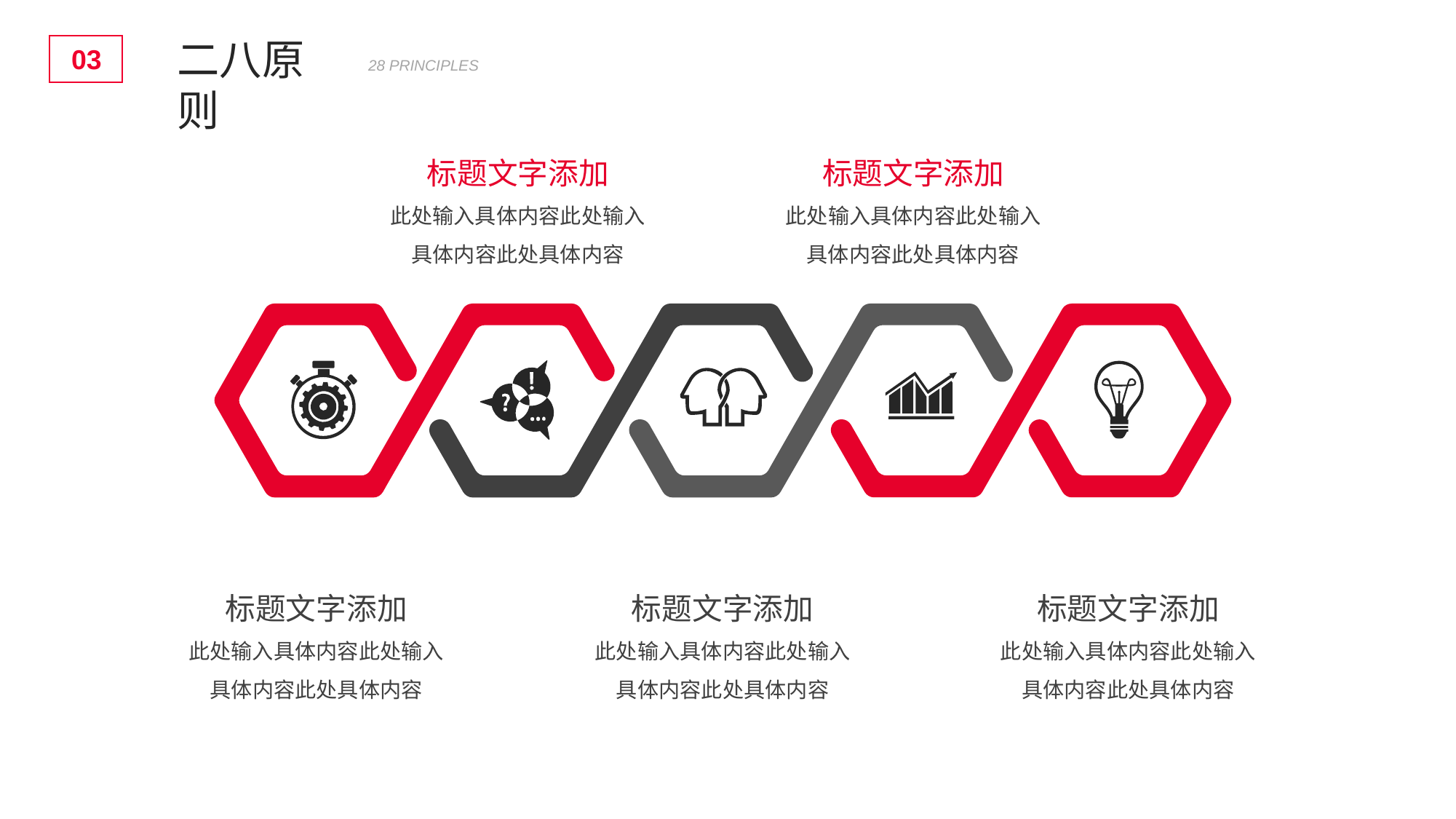

BY YUSHEN
二八原则

03
28 PRINCIPLES
标题文字添加
此处输入具体内容此处输入具体内容此处具体内容
标题文字添加
此处输入具体内容此处输入具体内容此处具体内容

标题文字添加
此处输入具体内容此处输入具体内容此处具体内容
标题文字添加
此处输入具体内容此处输入具体内容此处具体内容
标题文字添加
此处输入具体内容此处输入具体内容此处具体内容